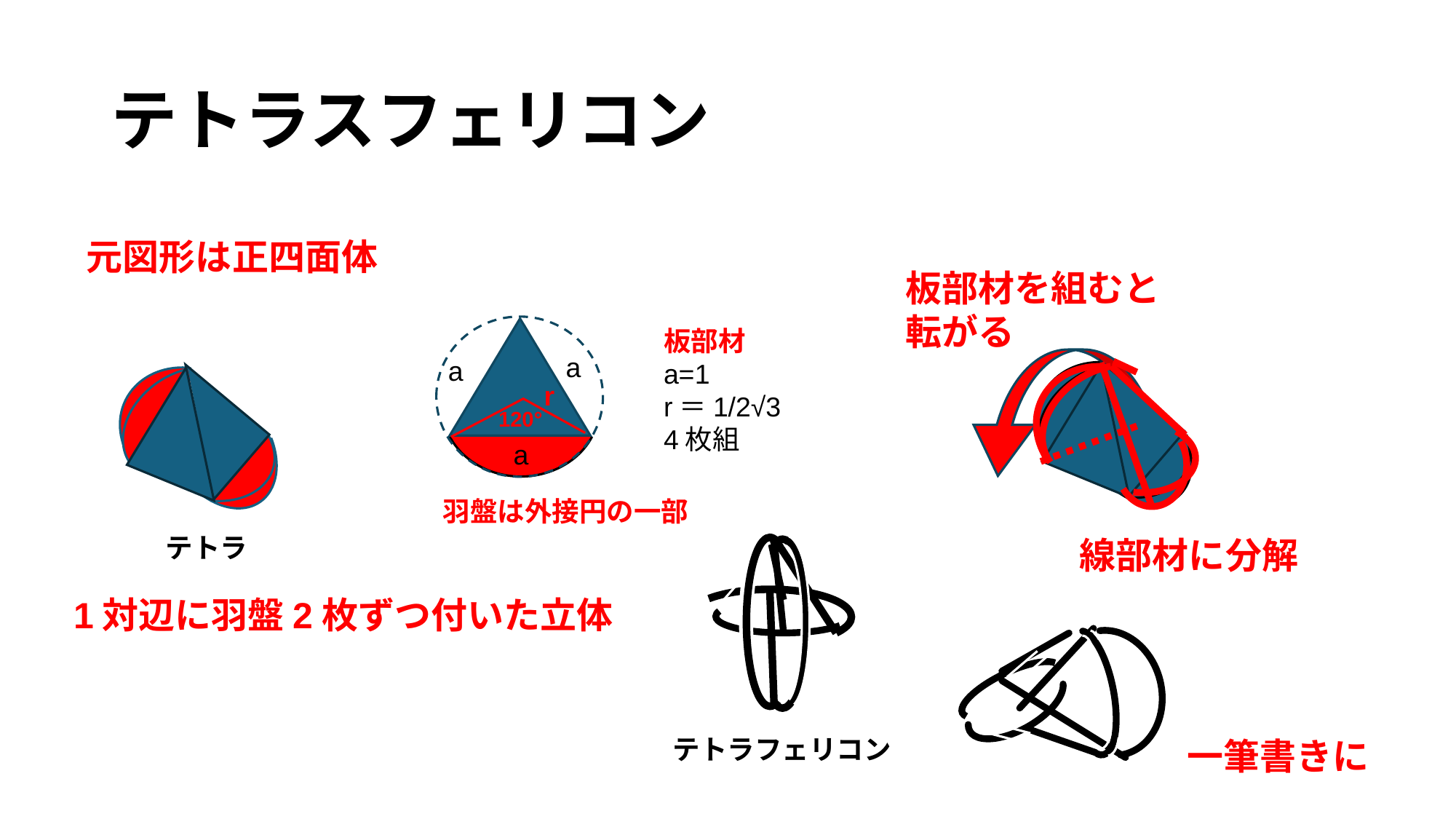

# テトラスフェリコン
元図形は正四面体
板部材を組むと
転がる

板部材
a=1
r＝1/2√3
4枚組

a
a

r

120°

a
羽盤は外接円の一部
テトラ
線部材に分解

1対辺に羽盤2枚ずつ付いた立体

テトラフェリコン
一筆書きに